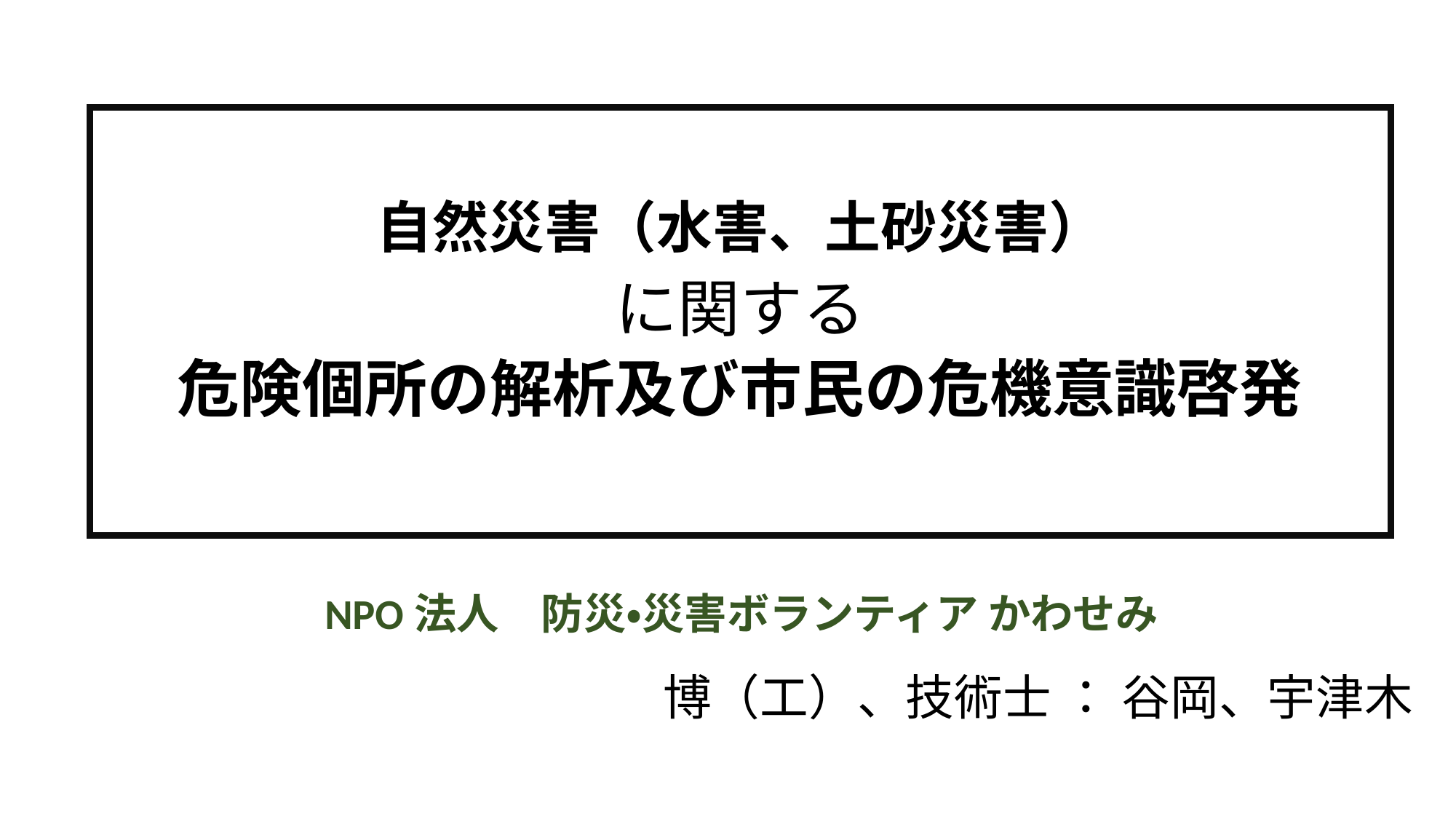

# 自然災害（水害、土砂災害）
に関する
危険個所の解析及び市民の危機意識啓発
NPO法人　防災・災害ボランティア かわせみ
博（工）、技術士 ： 谷岡、宇津木